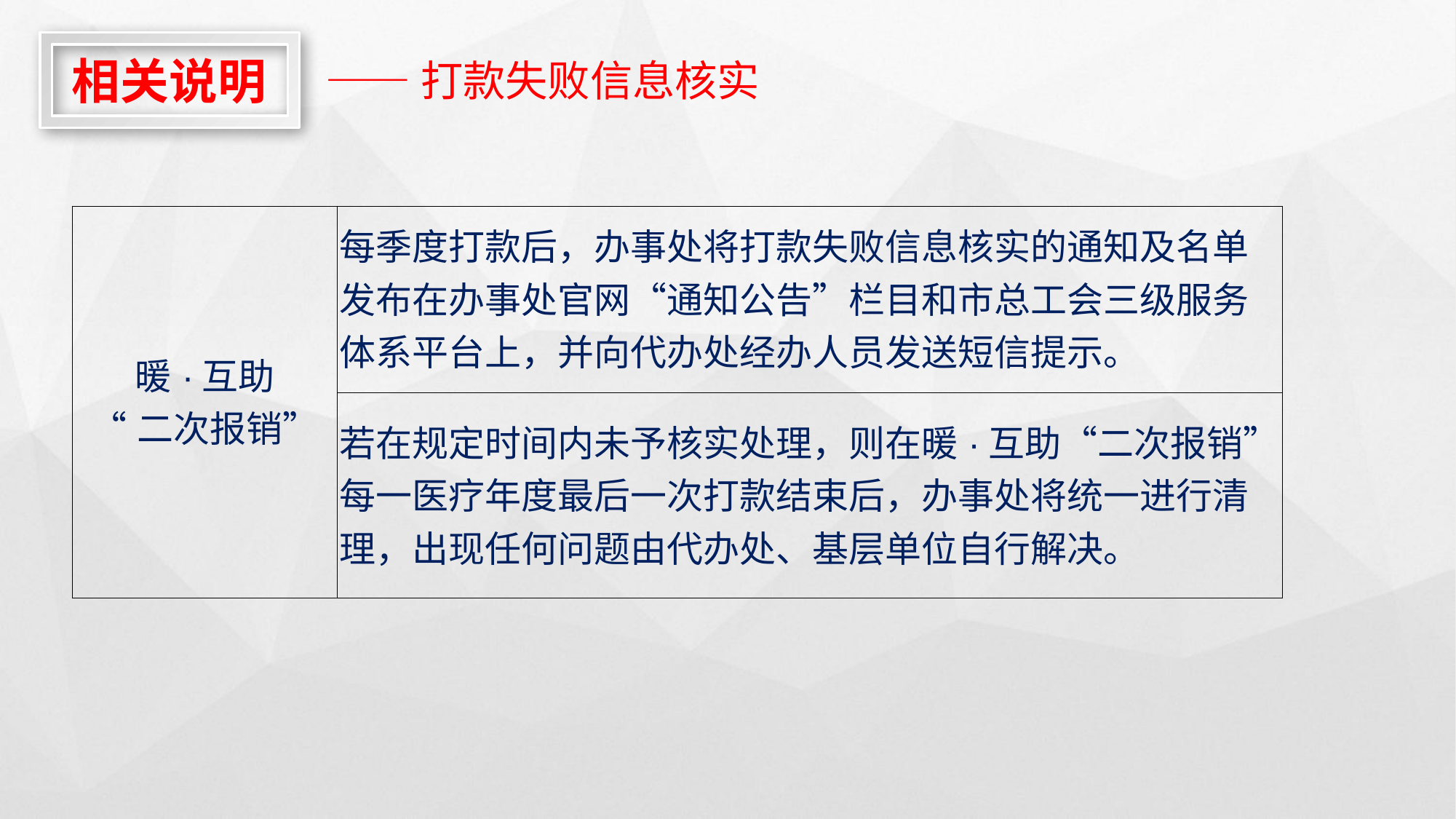

相关说明
——打款失败信息核实
| 暖·互助 “二次报销” | 每季度打款后，办事处将打款失败信息核实的通知及名单发布在办事处官网“通知公告”栏目和市总工会三级服务体系平台上，并向代办处经办人员发送短信提示。 |
| --- | --- |
|  | 若在规定时间内未予核实处理，则在暖·互助“二次报销”每一医疗年度最后一次打款结束后，办事处将统一进行清理，出现任何问题由代办处、基层单位自行解决。 |